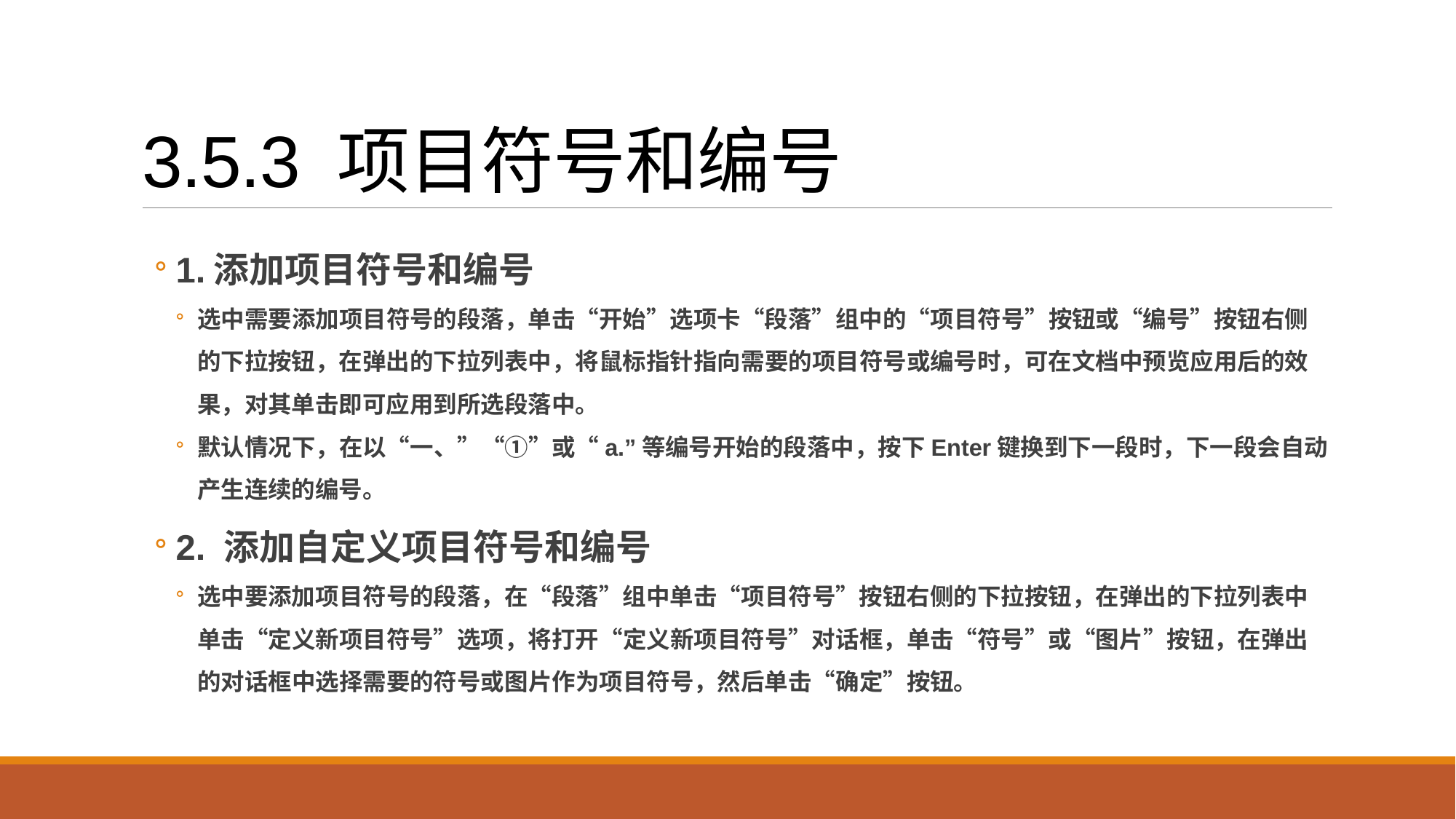

# 3.5.3 项目符号和编号
1.添加项目符号和编号
选中需要添加项目符号的段落，单击“开始”选项卡“段落”组中的“项目符号”按钮或“编号”按钮右侧的下拉按钮，在弹出的下拉列表中，将鼠标指针指向需要的项目符号或编号时，可在文档中预览应用后的效果，对其单击即可应用到所选段落中。
默认情况下，在以“一、”“①”或“a.”等编号开始的段落中，按下Enter键换到下一段时，下一段会自动产生连续的编号。
2. 添加自定义项目符号和编号
选中要添加项目符号的段落，在“段落”组中单击“项目符号”按钮右侧的下拉按钮，在弹出的下拉列表中单击“定义新项目符号”选项，将打开“定义新项目符号”对话框，单击“符号”或“图片”按钮，在弹出的对话框中选择需要的符号或图片作为项目符号，然后单击“确定”按钮。